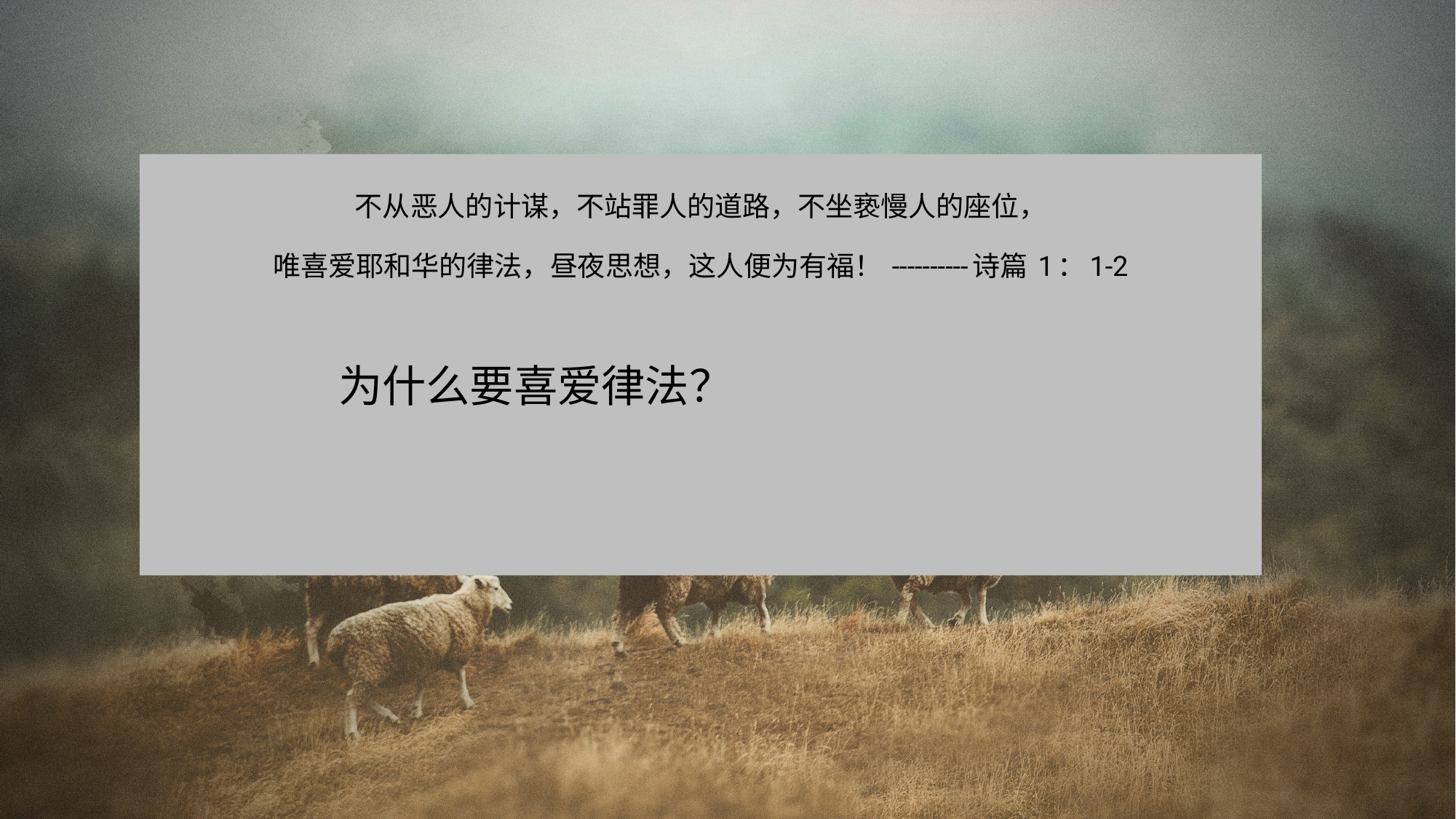

不从恶人的计谋，不站罪人的道路，不坐亵慢人的座位，

唯喜爱耶和华的律法，昼夜思想，这人便为有福！ ----------诗篇 1：1-2

                   为什么要喜爱律法？